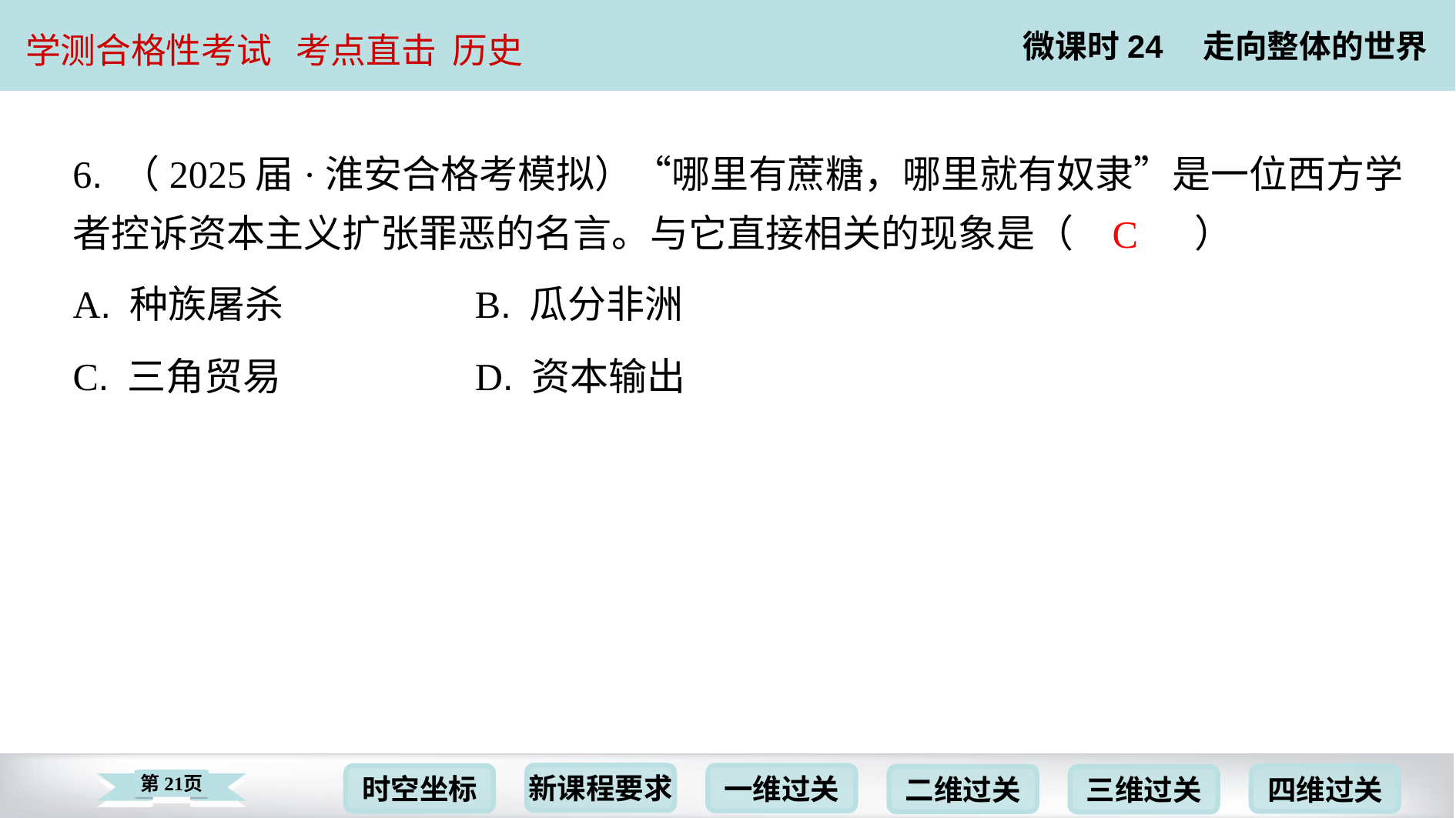

6. （2025届·淮安合格考模拟）“哪里有蔗糖，哪里就有奴隶”是一位西方学
者控诉资本主义扩张罪恶的名言。与它直接相关的现象是（　C　）
C
| A. 种族屠杀 | B. 瓜分非洲 |
| --- | --- |
| C. 三角贸易 | D. 资本输出 |